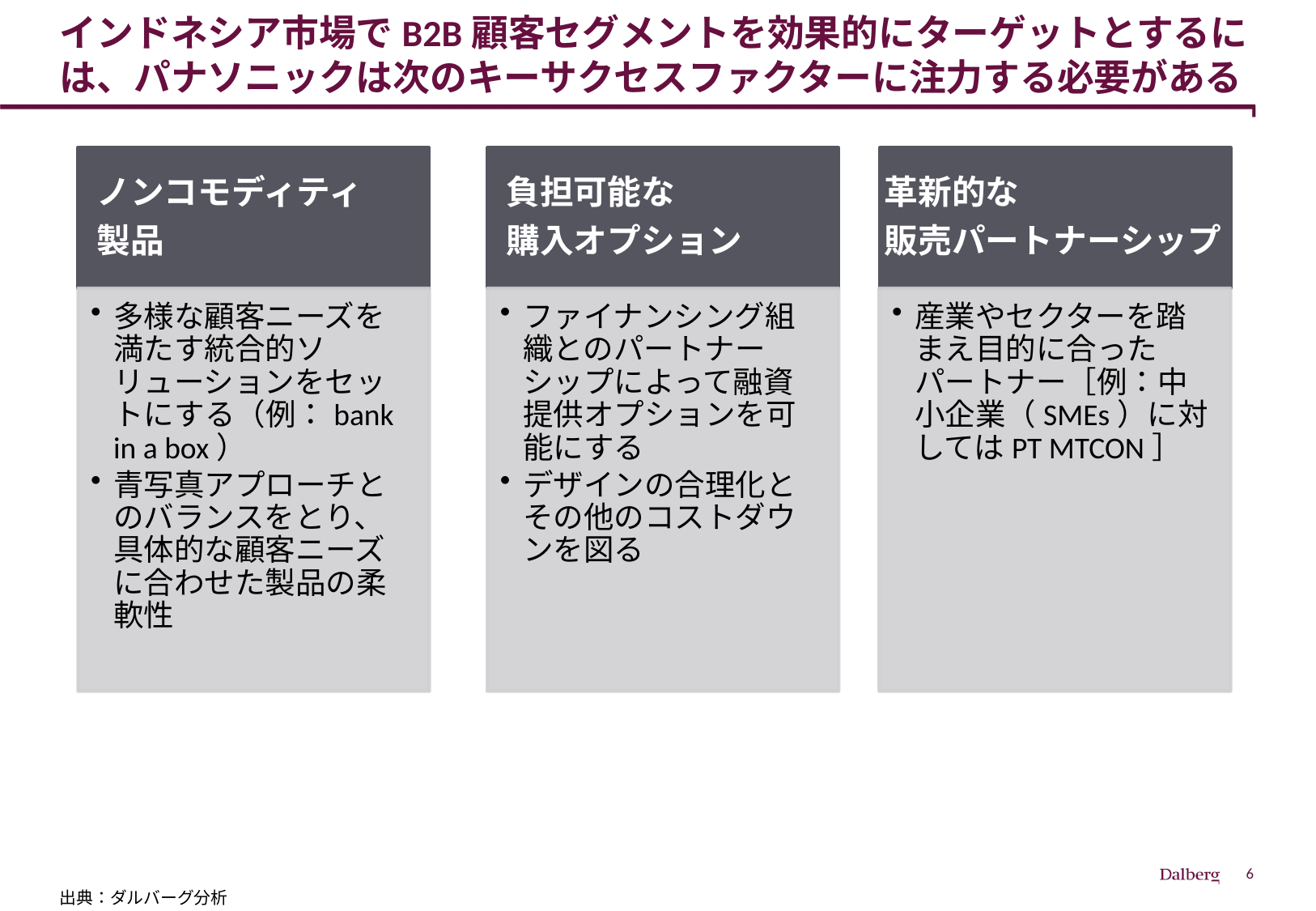

# インドネシア市場でB2B顧客セグメントを効果的にターゲットとするには、パナソニックは次のキーサクセスファクターに注力する必要がある
ノンコモディティ
製品
多様な顧客ニーズを満たす統合的ソリューションをセットにする（例：bank in a box）
青写真アプローチとのバランスをとり、具体的な顧客ニーズに合わせた製品の柔軟性
負担可能な
購入オプション
ファイナンシング組織とのパートナーシップによって融資提供オプションを可能にする
デザインの合理化とその他のコストダウンを図る
革新的な
販売パートナーシップ
産業やセクターを踏まえ目的に合ったパートナー［例：中小企業（SMEs）に対してはPT MTCON］
出典：ダルバーグ分析